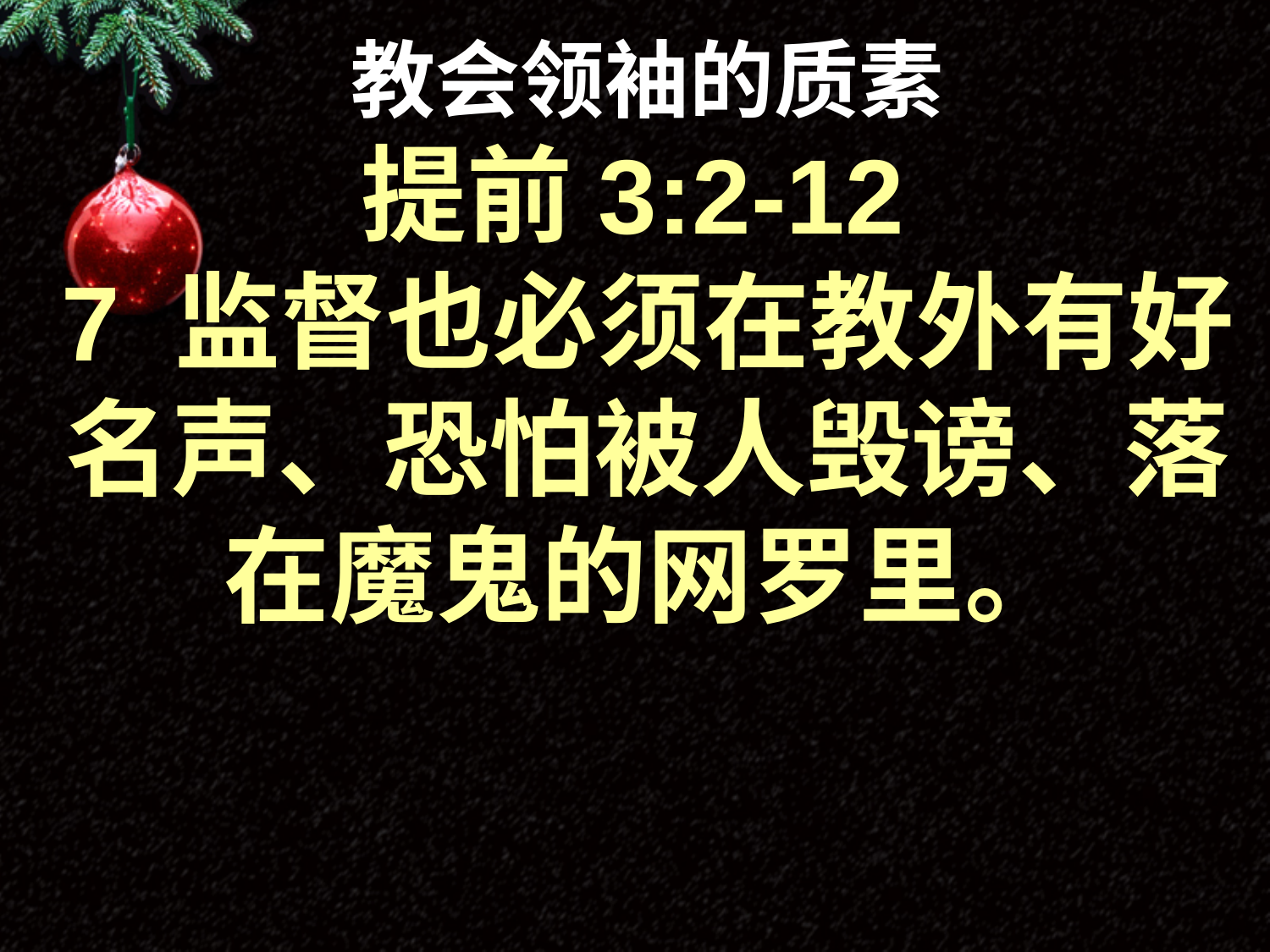

教会领袖的质素
提前3:2-12
7 监督也必须在教外有好名声、恐怕被人毁谤、落在魔鬼的网罗里。